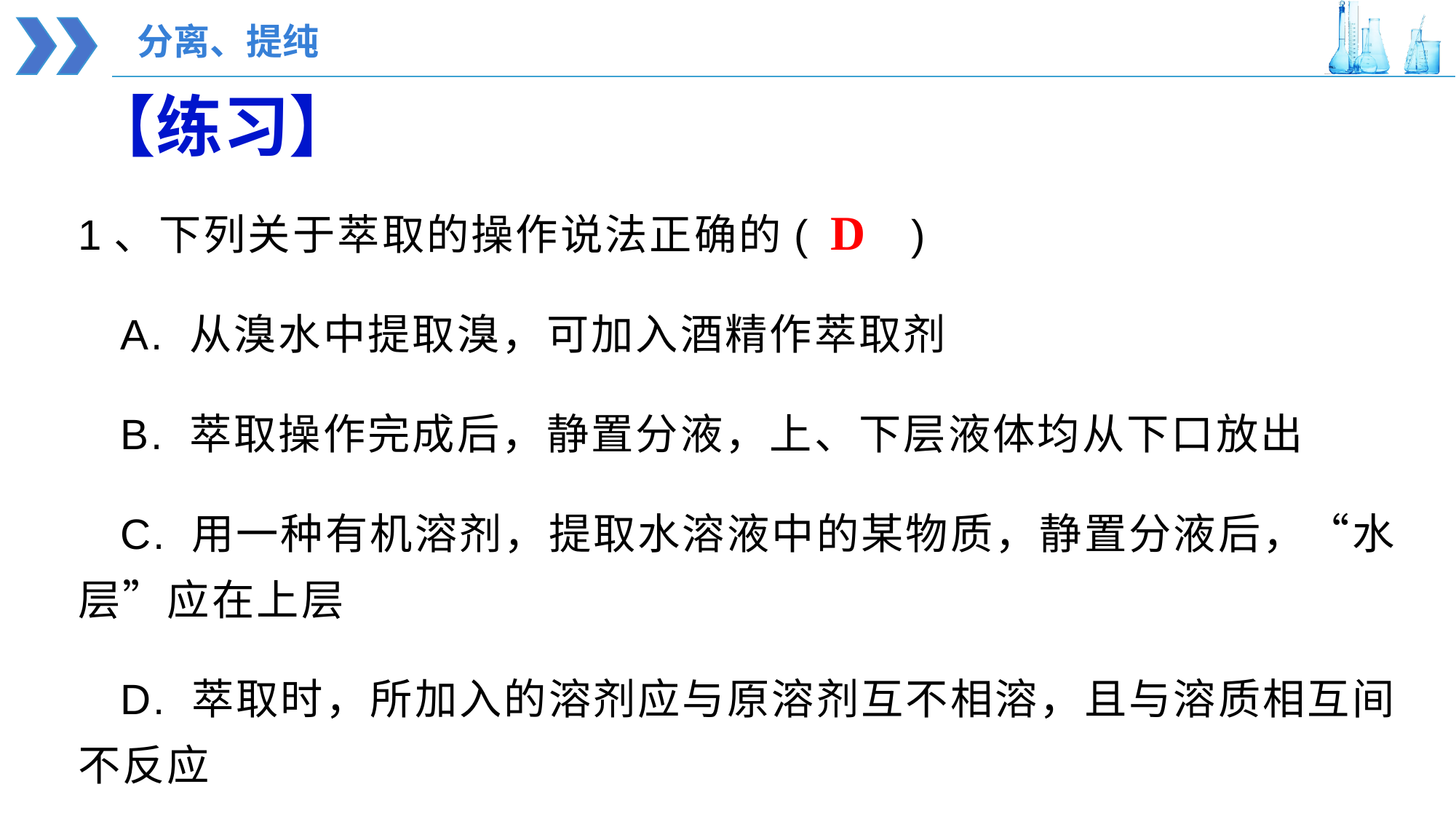

分离、提纯
【练习】
1、下列关于萃取的操作说法正确的(　   )
   A. 从溴水中提取溴，可加入酒精作萃取剂
   B. 萃取操作完成后，静置分液，上、下层液体均从下口放出
   C. 用一种有机溶剂，提取水溶液中的某物质，静置分液后，“水层”应在上层
   D. 萃取时，所加入的溶剂应与原溶剂互不相溶，且与溶质相互间不反应

D